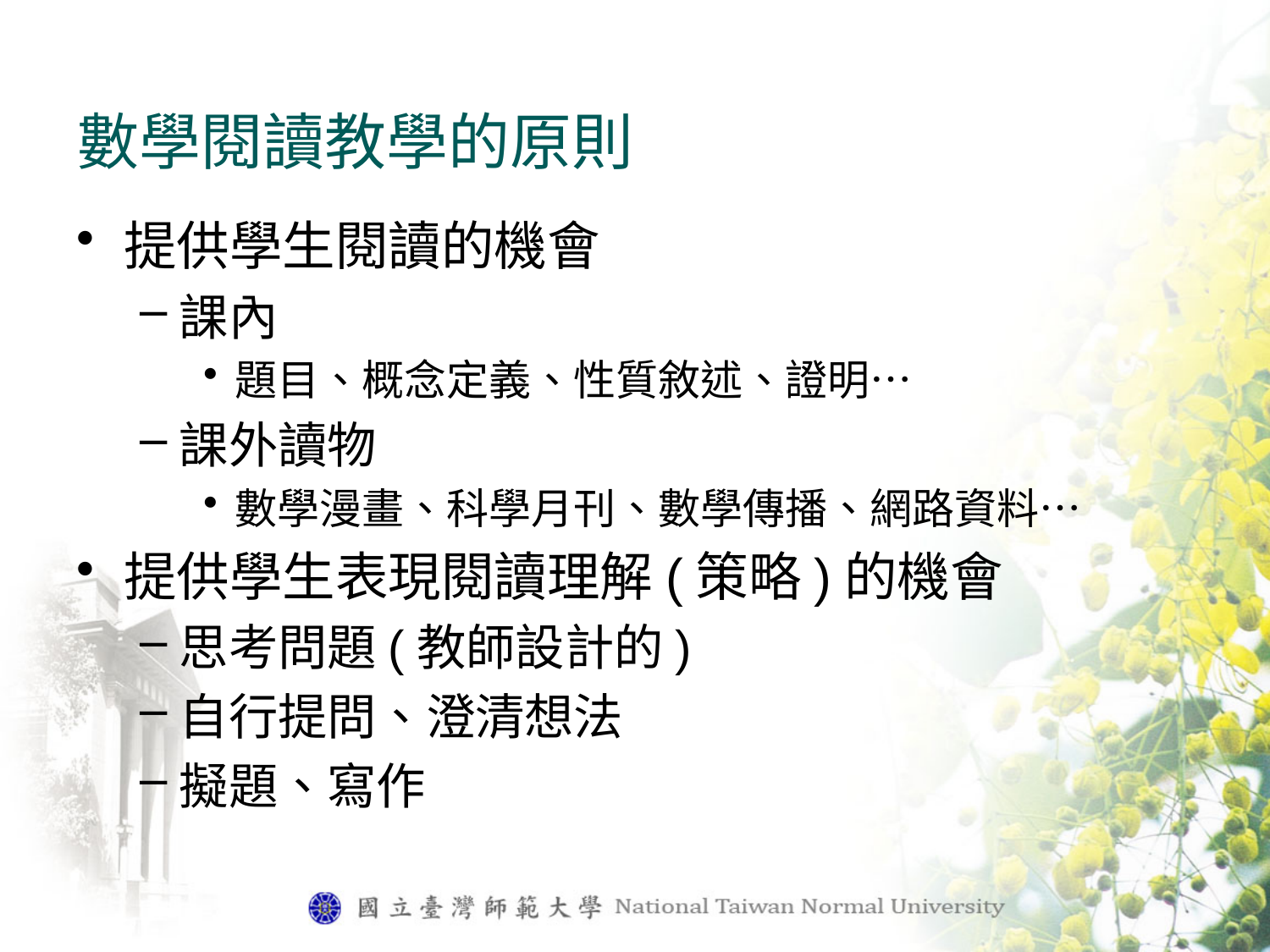

# 數學閱讀教學的原則
提供學生閱讀的機會
課內
題目、概念定義、性質敘述、證明…
課外讀物
數學漫畫、科學月刊、數學傳播、網路資料…
提供學生表現閱讀理解(策略)的機會
思考問題(教師設計的)
自行提問、澄清想法
擬題、寫作